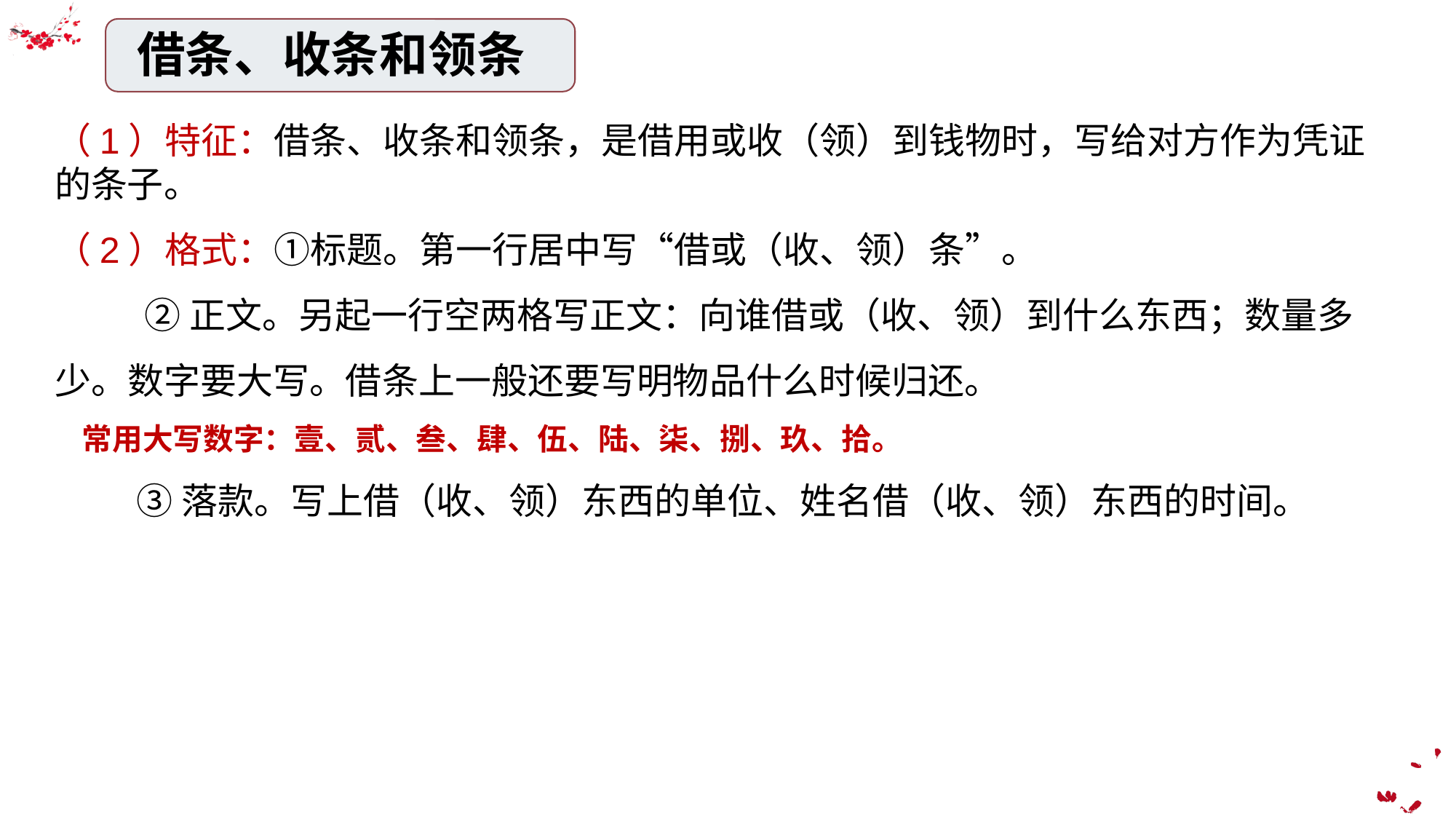

借条、收条和领条
（1）特征：借条、收条和领条，是借用或收（领）到钱物时，写给对方作为凭证的条子。
（2）格式：①标题。第一行居中写“借或（收、领）条”。
           ②正文。另起一行空两格写正文：向谁借或（收、领）到什么东西；数量多少。数字要大写。借条上一般还要写明物品什么时候归还。
   常用大写数字：壹、贰、叁、肆、伍、陆、柒、捌、玖、拾。
          ③落款。写上借（收、领）东西的单位、姓名借（收、领）东西的时间。